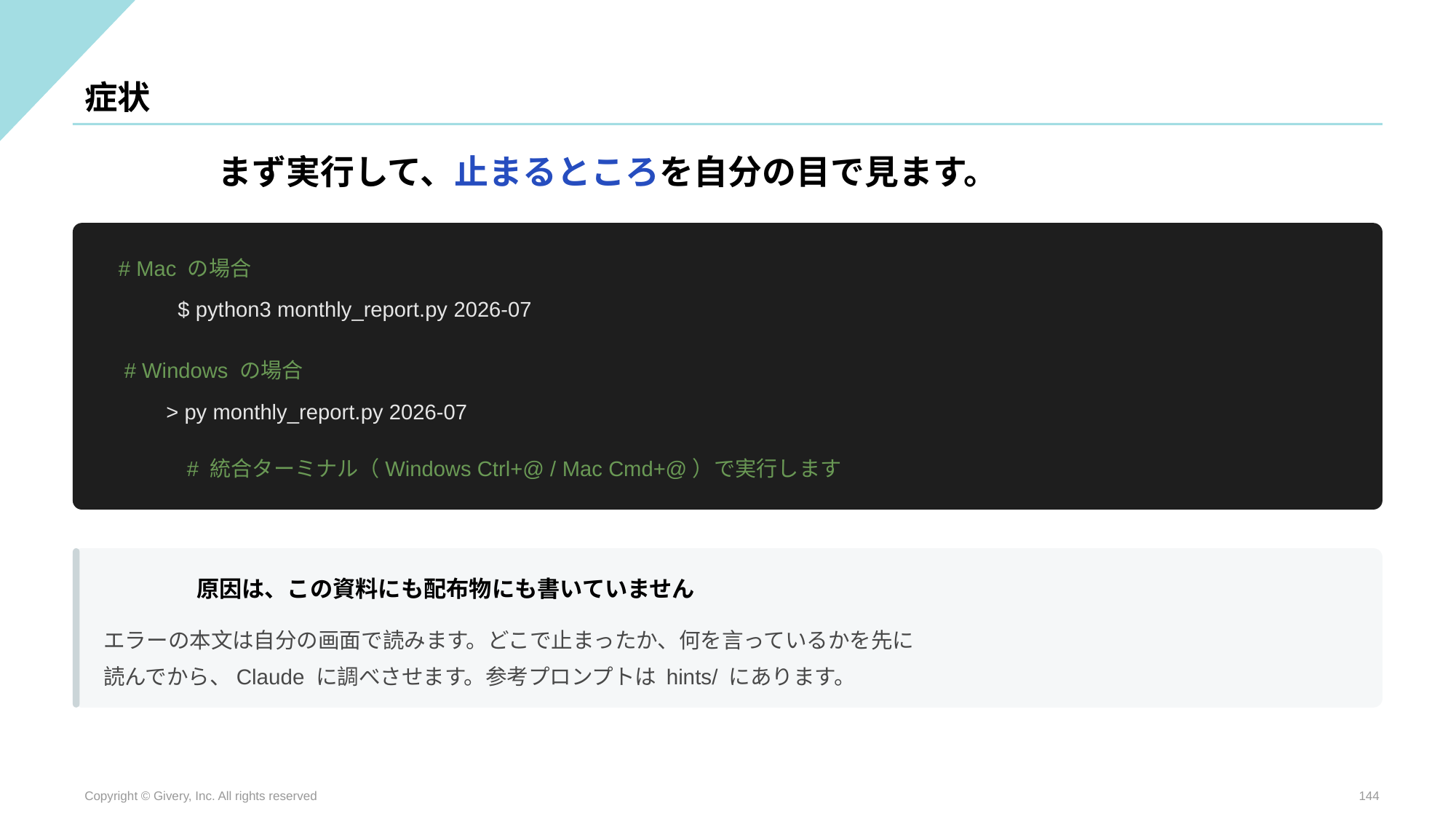

症状

まず実行して、止まるところを自分の目で見ます。

# Mac の場合
$ python3 monthly_report.py 2026-07
# Windows の場合
> py monthly_report.py 2026-07
# 統合ターミナル（Windows Ctrl+@ / Mac Cmd+@）で実行します

原因は、この資料にも配布物にも書いていません
エラーの本文は自分の画面で読みます。どこで止まったか、何を言っているかを先に
読んでから、Claude に調べさせます。参考プロンプトは hints/ にあります。
Copyright © Givery, Inc. All rights reserved
144